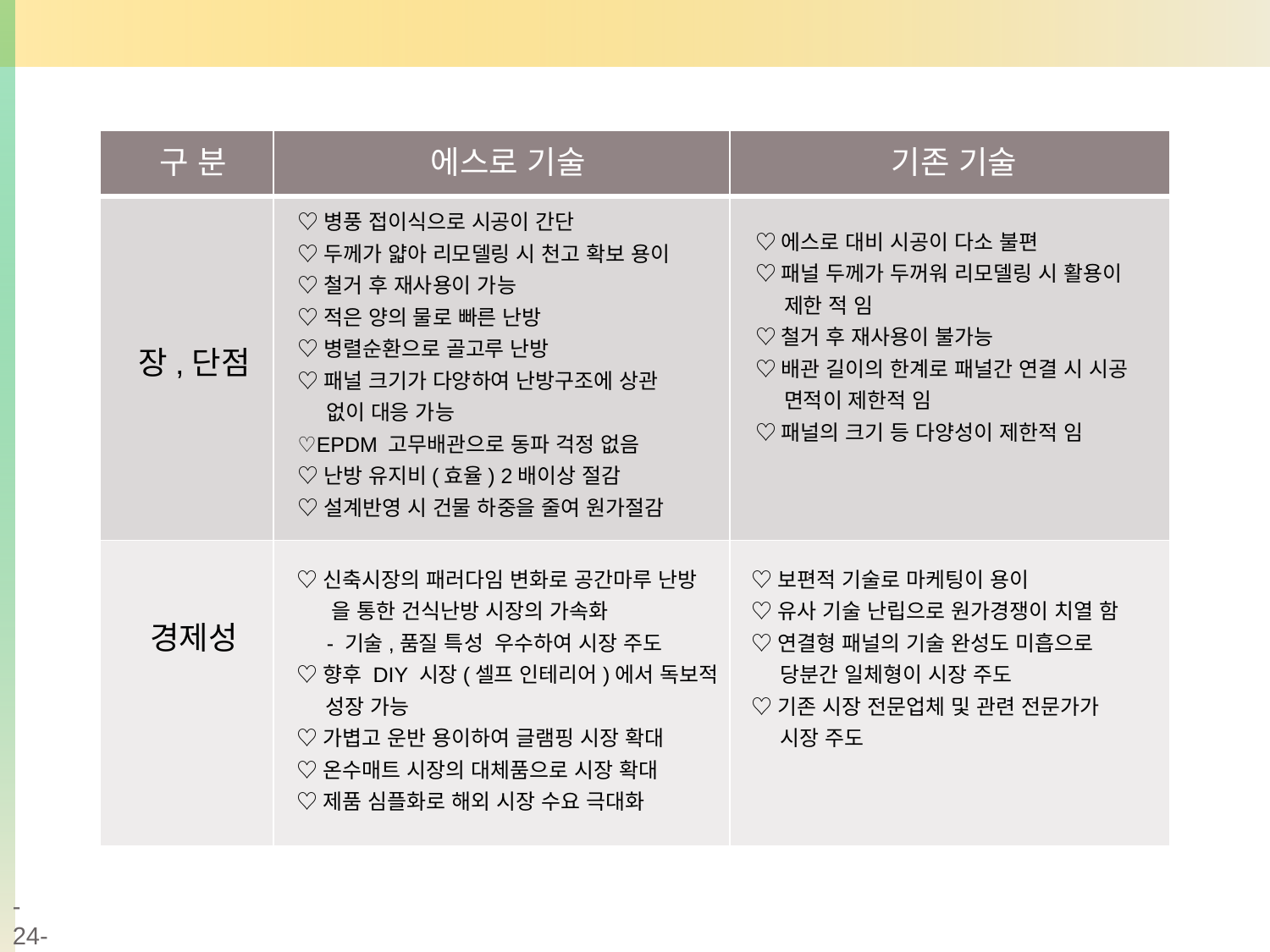

|  |  |  |
| --- | --- | --- |
|  |  |  |
|  |  |  |
구 분
에스로 기술
기존 기술
♡병풍 접이식으로 시공이 간단
♡두께가 얇아 리모델링 시 천고 확보 용이
♡철거 후 재사용이 가능
♡적은 양의 물로 빠른 난방
♡병렬순환으로 골고루 난방
♡패널 크기가 다양하여 난방구조에 상관
    없이 대응 가능
♡EPDM 고무배관으로 동파 걱정 없음
♡난방 유지비(효율) 2배이상 절감
♡설계반영 시 건물 하중을 줄여 원가절감
♡에스로 대비 시공이 다소 불편
♡패널 두께가 두꺼워 리모델링 시 활용이
    제한 적 임
♡철거 후 재사용이 불가능
♡배관 길이의 한계로 패널간 연결 시 시공
    면적이 제한적 임
♡패널의 크기 등 다양성이 제한적 임
장,단점
♡보편적 기술로 마케팅이 용이
♡유사 기술 난립으로 원가경쟁이 치열 함
♡연결형 패널의 기술 완성도 미흡으로
    당분간 일체형이 시장 주도
♡기존 시장 전문업체 및 관련 전문가가
    시장 주도
♡신축시장의 패러다임 변화로 공간마루 난방
     을 통한 건식난방 시장의 가속화
     - 기술,품질 특성  우수하여 시장 주도
♡향후 DIY 시장(셀프 인테리어)에서 독보적
    성장 가능
♡가볍고 운반 용이하여 글램핑 시장 확대
♡온수매트 시장의 대체품으로 시장 확대
♡제품 심플화로 해외 시장 수요 극대화
경제성
-24-